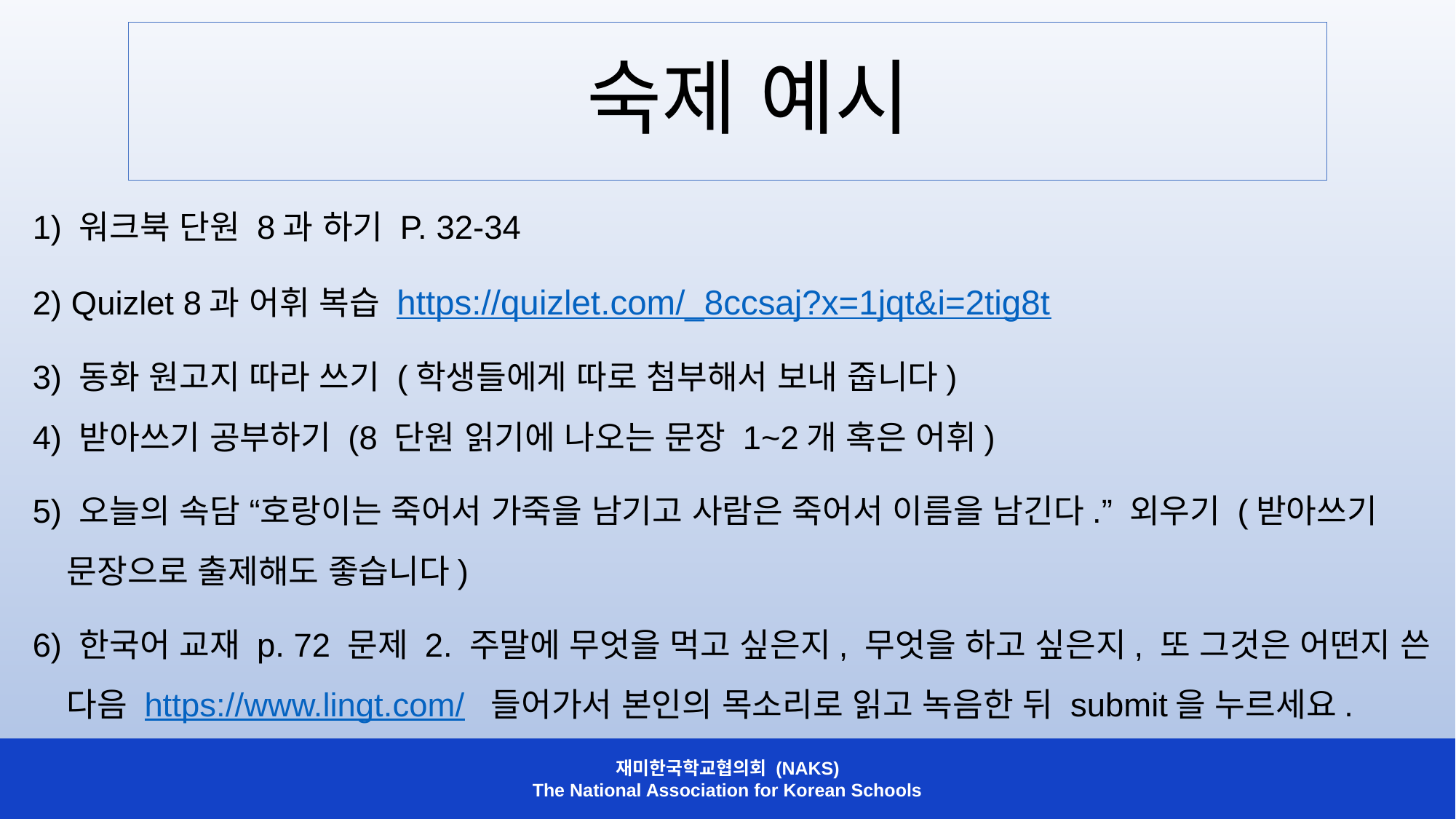

숙제 예시
1) 워크북 단원 8과 하기 P. 32-34
2) Quizlet 8과 어휘 복습 https://quizlet.com/_8ccsaj?x=1jqt&i=2tig8t
3) 동화 원고지 따라 쓰기 (학생들에게 따로 첨부해서 보내 줍니다)
4) 받아쓰기 공부하기 (8 단원 읽기에 나오는 문장 1~2개 혹은 어휘)
5) 오늘의 속담 “호랑이는 죽어서 가죽을 남기고 사람은 죽어서 이름을 남긴다.” 외우기 (받아쓰기 문장으로 출제해도 좋습니다)
6) 한국어 교재 p. 72 문제 2. 주말에 무엇을 먹고 싶은지, 무엇을 하고 싶은지, 또 그것은 어떤지 쓴 다음 https://www.lingt.com/  들어가서 본인의 목소리로 읽고 녹음한 뒤 submit을 누르세요.

재미한국학교협의회 (NAKS)
The National Association for Korean Schools